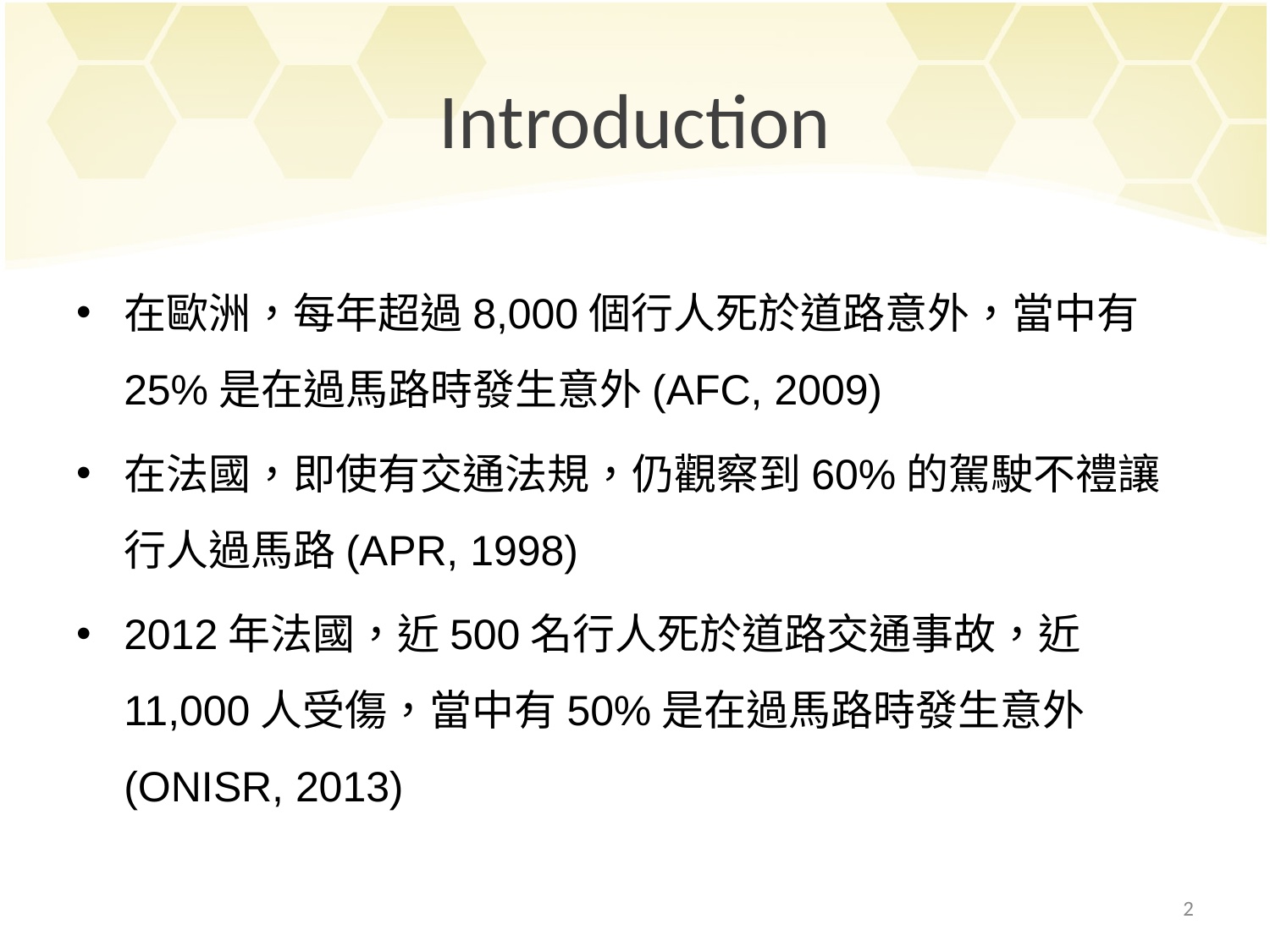

# Introduction
在歐洲，每年超過8,000個行人死於道路意外，當中有25%是在過馬路時發生意外(AFC, 2009)
在法國，即使有交通法規，仍觀察到60%的駕駛不禮讓行人過馬路(APR, 1998)
2012年法國，近500名行人死於道路交通事故，近11,000人受傷，當中有50%是在過馬路時發生意外(ONISR, 2013)
2